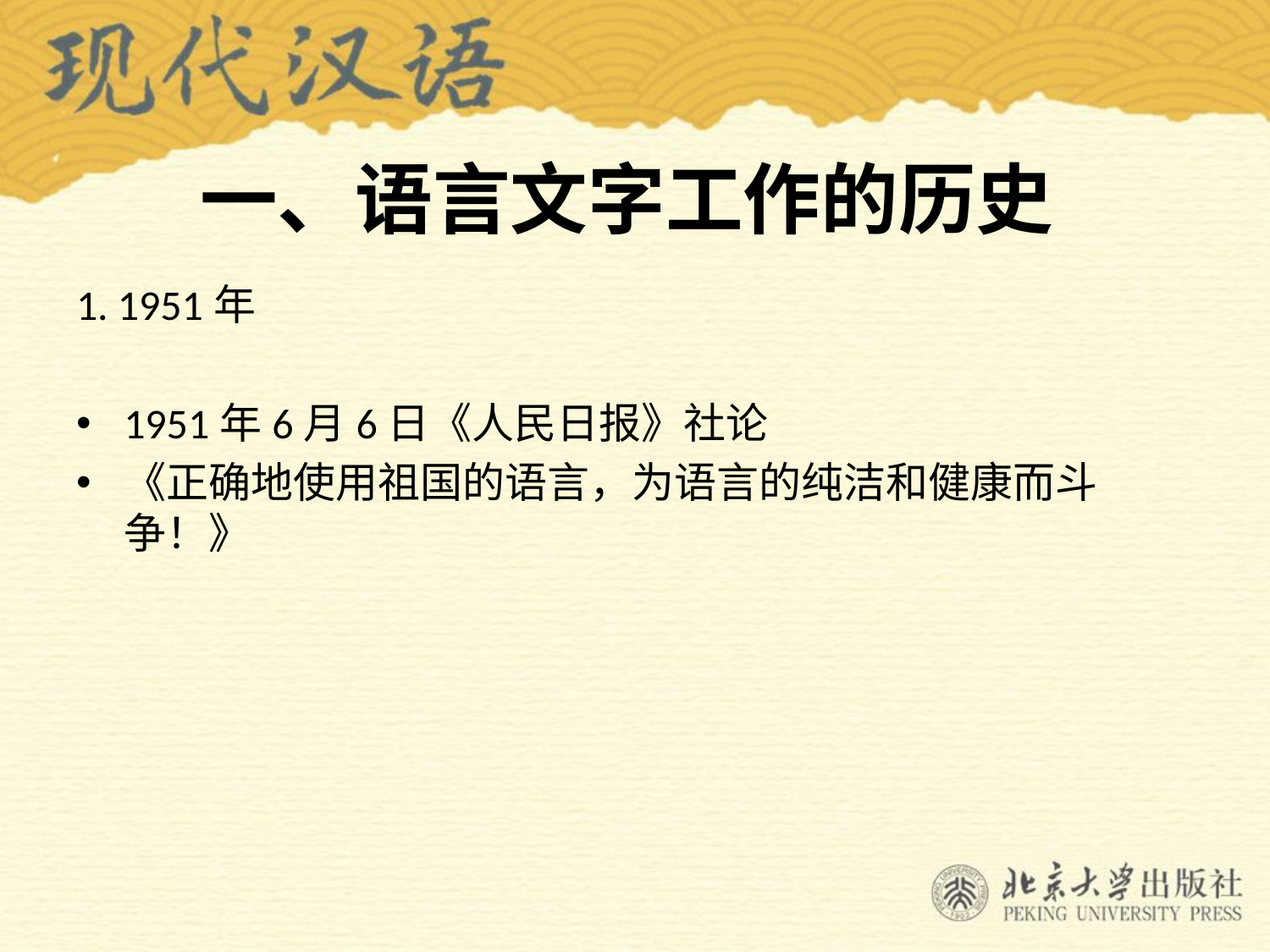

# 一、语言文字工作的历史
1. 1951年

1951年6月6日《人民日报》社论
《正确地使用祖国的语言，为语言的纯洁和健康而斗争！》